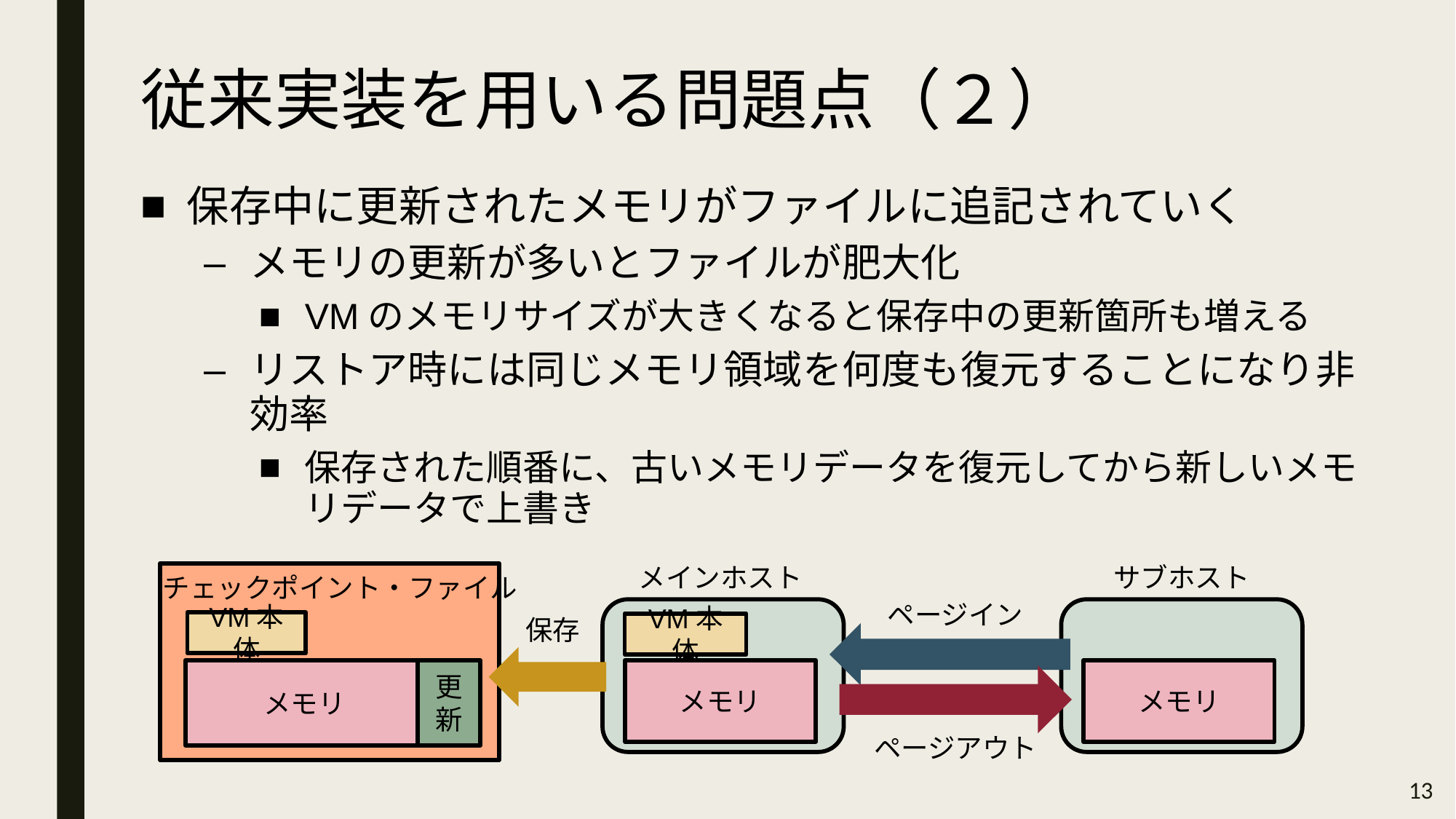

# 従来実装を用いる問題点（２）
保存中に更新されたメモリがファイルに追記されていく
メモリの更新が多いとファイルが肥大化
VMのメモリサイズが大きくなると保存中の更新箇所も増える
リストア時には同じメモリ領域を何度も復元することになり非効率
保存された順番に、古いメモリデータを復元してから新しいメモリデータで上書き
メインホスト
サブホスト

チェックポイント・ファイル
ページイン

保存
VM本体
VM本体

sub-host

メモリ
更新
メモリ
メモリ

ページアウト
13